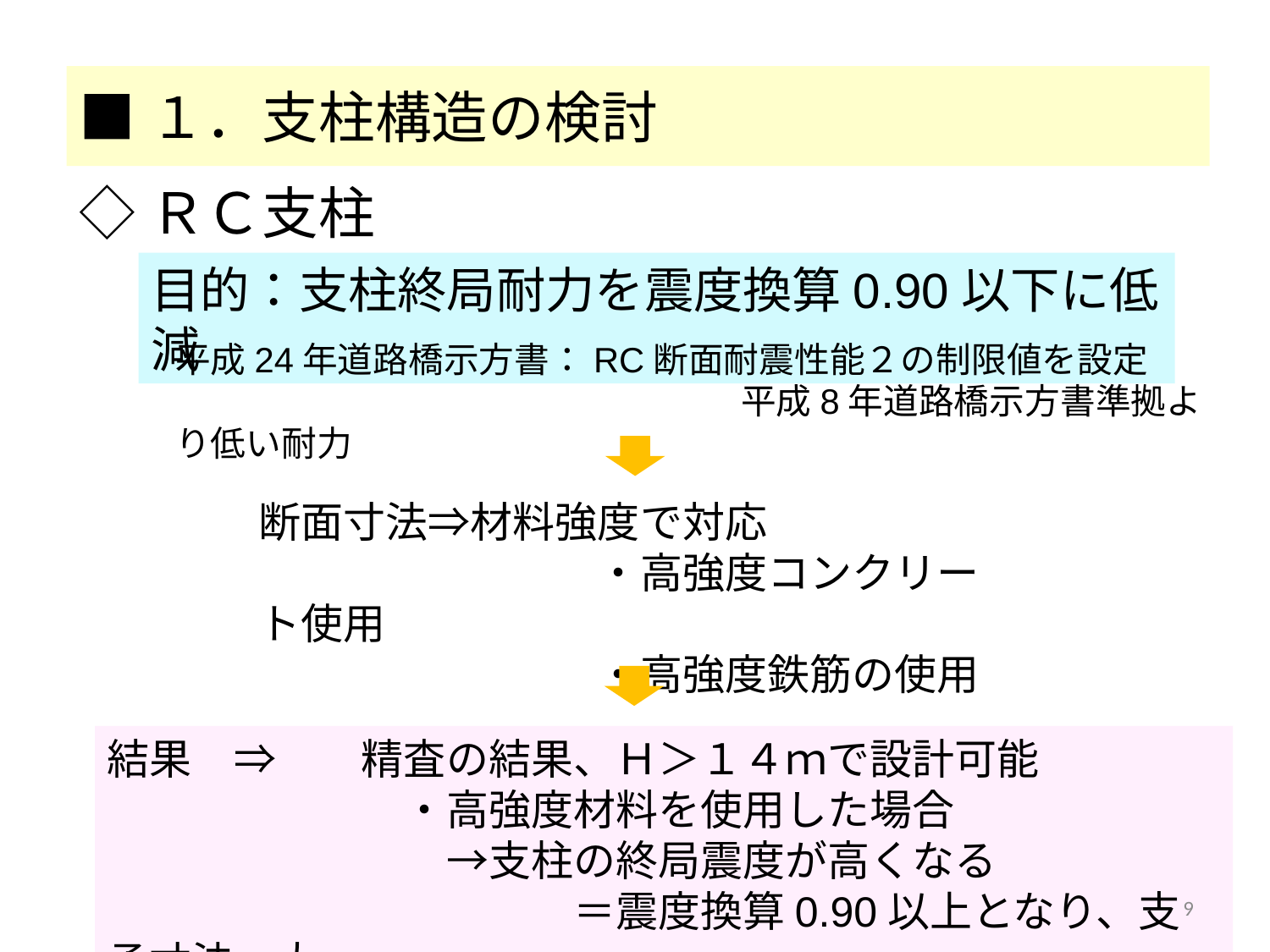

■１．支柱構造の検討
◇ＲＣ支柱
目的：支柱終局耐力を震度換算0.90以下に低減
平成24年道路橋示方書：RC断面耐震性能２の制限値を設定
　　　　　　　　　　　　　　　　平成8年道路橋示方書準拠より低い耐力

断面寸法⇒材料強度で対応
　　　　　　　　・高強度コンクリート使用
　　　　　　　　・高強度鉄筋の使用

結果　⇒　　精査の結果、Ｈ＞１４ｍで設計可能
　　　　　　　・高強度材料を使用した場合
　　　　　　　　→支柱の終局震度が高くなる
　　　　　　　　　　　＝震度換算0.90以上となり、支承寸法　大
9